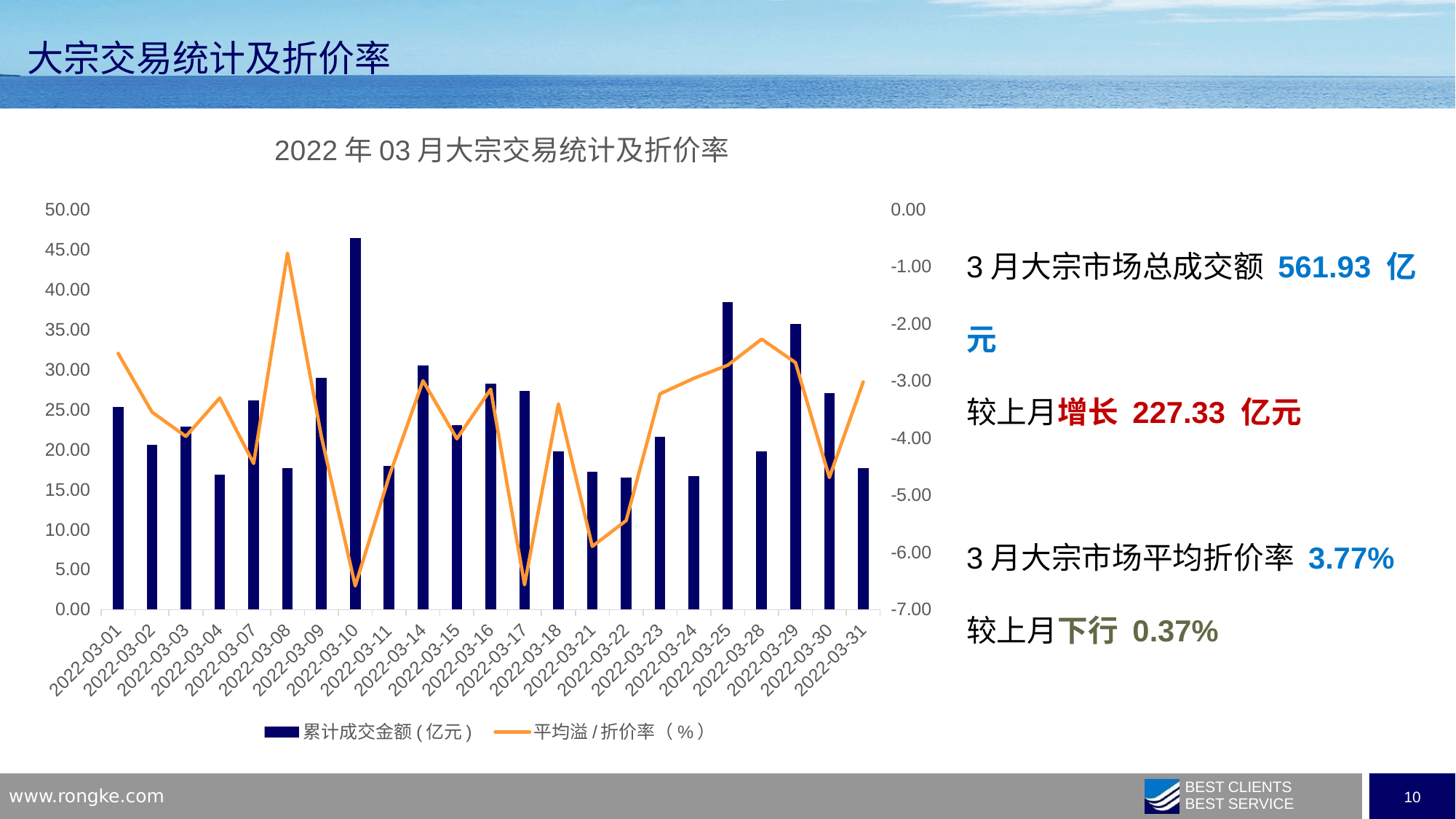

大宗交易统计及折价率

### Chart: 2022年03月大宗交易统计及折价率

| Category | 累计成交金额(亿元) | 平均溢/折价率（%） |
|---|---|---|
| 2022-03-01 | 25.288132 | -2.520528961789063 |
| 2022-03-02 | 20.588110999999998 | -3.546617133988745 |
| 2022-03-03 | 22.850262 | -3.971330480052391 |
| 2022-03-04 | 16.816136 | -3.298492043511099 |
| 2022-03-07 | 26.125097 | -4.444780209274757 |
| 2022-03-08 | 17.623573999999998 | -0.7657070524530591 |
| 2022-03-09 | 28.965549 | -3.97439249762835 |
| 2022-03-10 | 46.43241 | -6.586213738844951 |
| 2022-03-11 | 17.958459 | -4.672257251131073 |
| 2022-03-14 | 30.519405 | -2.998579691728987 |
| 2022-03-15 | 23.082191 | -4.013144372005756 |
| 2022-03-16 | 28.218905 | -3.146395093756803 |
| 2022-03-17 | 27.269740000000002 | -6.567954814694208 |
| 2022-03-18 | 19.766969 | -3.403220804720265 |
| 2022-03-21 | 17.169329 | -5.895914998341899 |
| 2022-03-22 | 16.479826 | -5.443566591422122 |
| 2022-03-23 | 21.537943 | -3.226883003650075 |
| 2022-03-24 | 16.707231 | -2.955115429726611 |
| 2022-03-25 | 38.379564 | -2.725695160859452 |
| 2022-03-28 | 19.752356 | -2.270013005340491 |
| 2022-03-29 | 35.705892999999996 | -2.680836273008971 |
| 2022-03-30 | 27.011113 | -4.690192927126779 |
| 2022-03-31 | 17.676878 | -3.017798530859311 |
3月大宗市场总成交额 561.93 亿元
较上月增长 227.33 亿元

3月大宗市场平均折价率 3.77%
较上月下行 0.37%